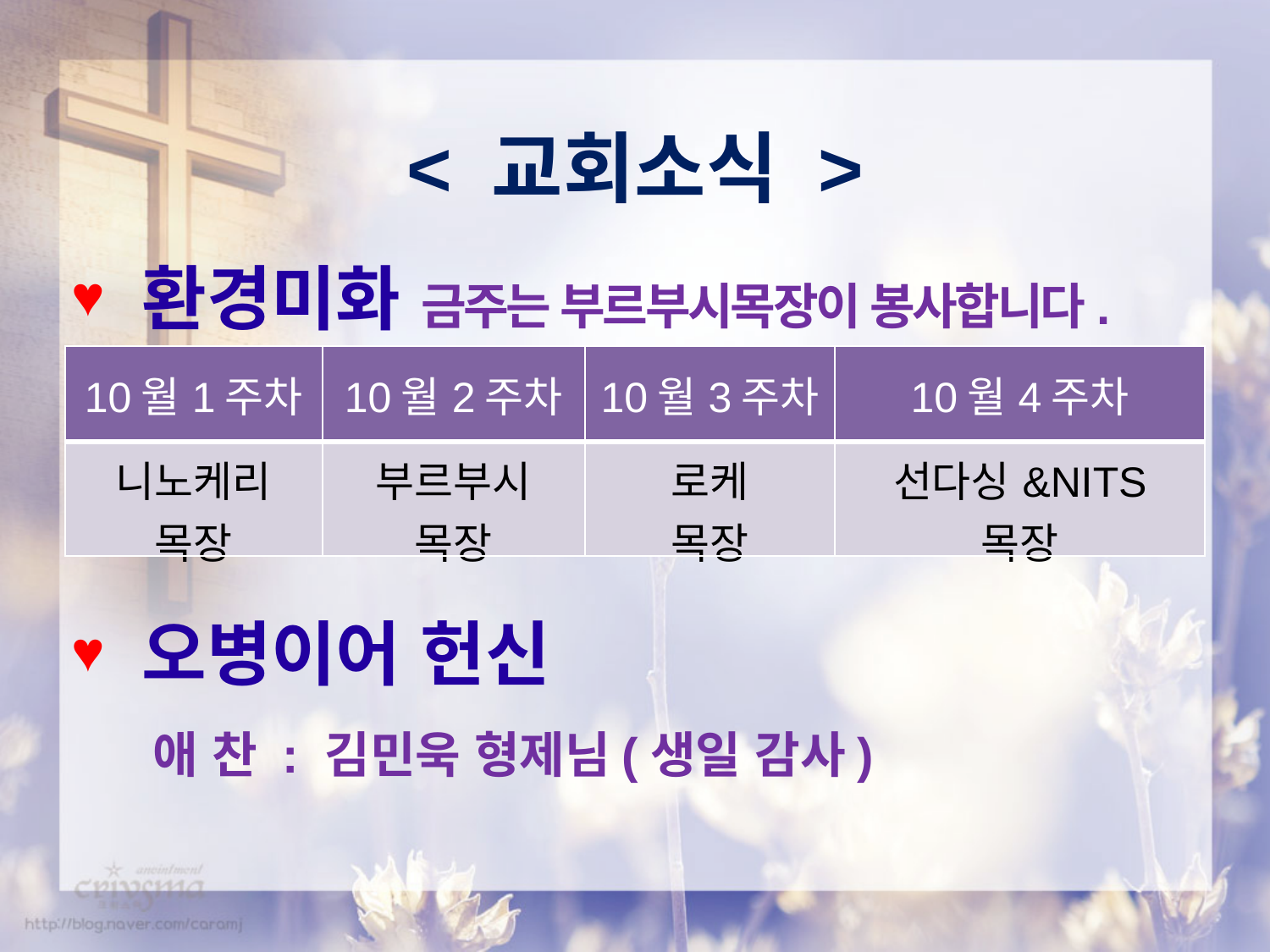

< 교회소식 >
 환경미화 금주는 부르부시목장이 봉사합니다.

 오병이어 헌신
     애 찬 : 김민욱 형제님(생일 감사)
| 10월1주차 | 10월2주차 | 10월3주차 | 10월4주차 |
| --- | --- | --- | --- |
| 니노케리 목장 | 부르부시 목장 | 로케 목장 | 선다싱&NITS 목장 |